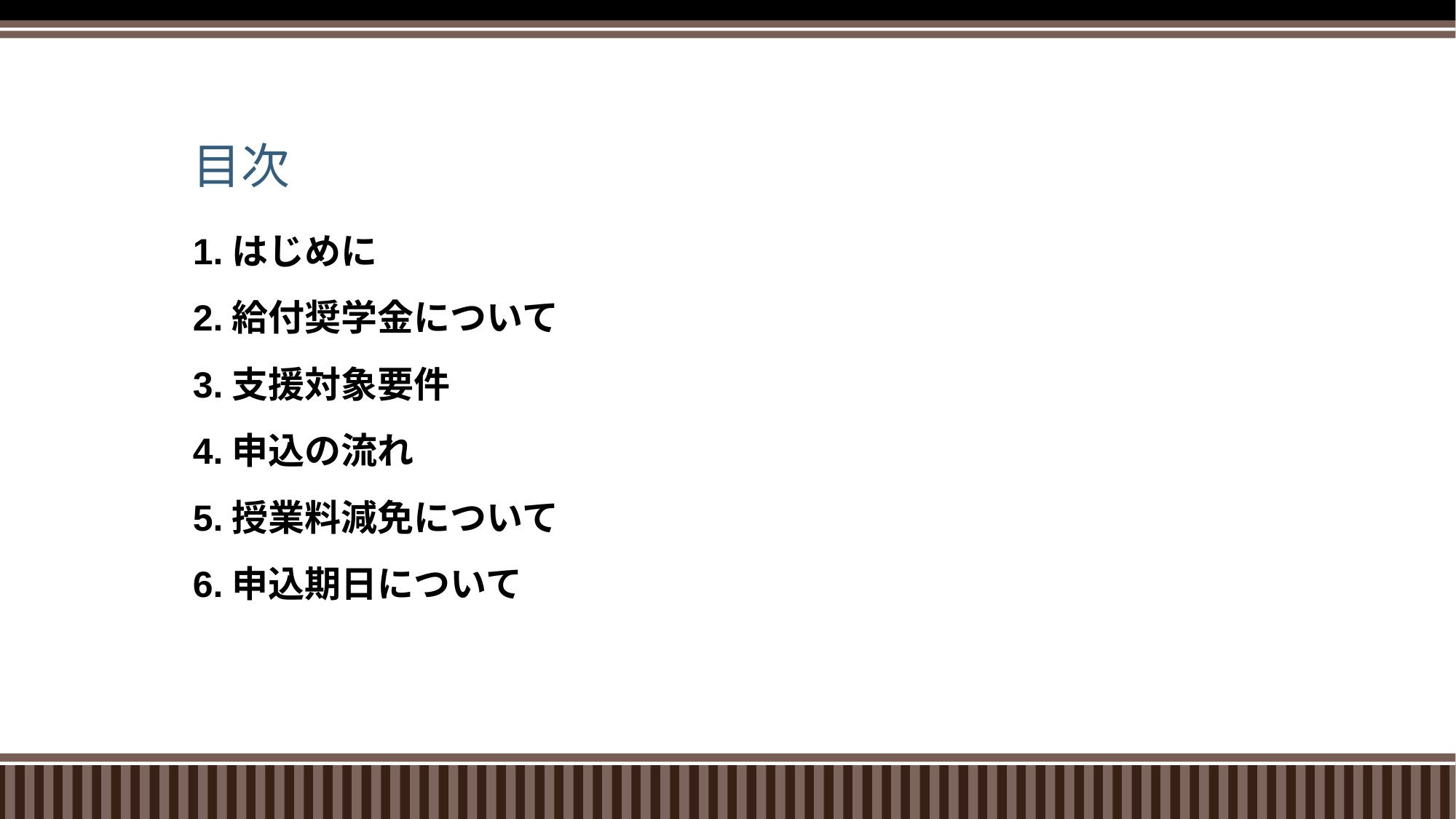

# 目次
1.はじめに
2.給付奨学金について
3.支援対象要件
4.申込の流れ
5.授業料減免について
6.申込期日について